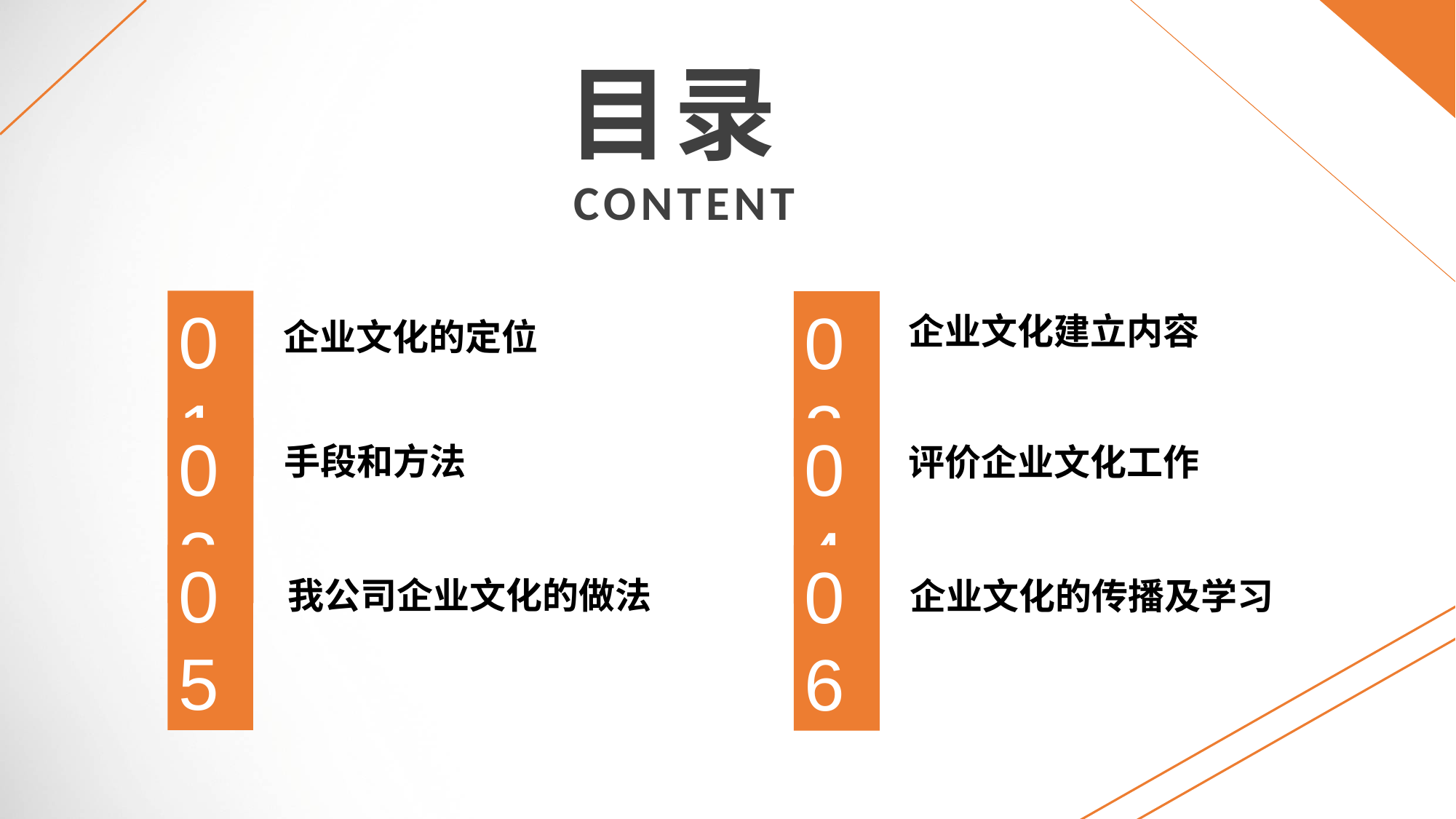

目录
CONTENT
企业文化的定位
01
02
企业文化建立内容
03
手段和方法
04
评价企业文化工作
05
我公司企业文化的做法
06
企业文化的传播及学习